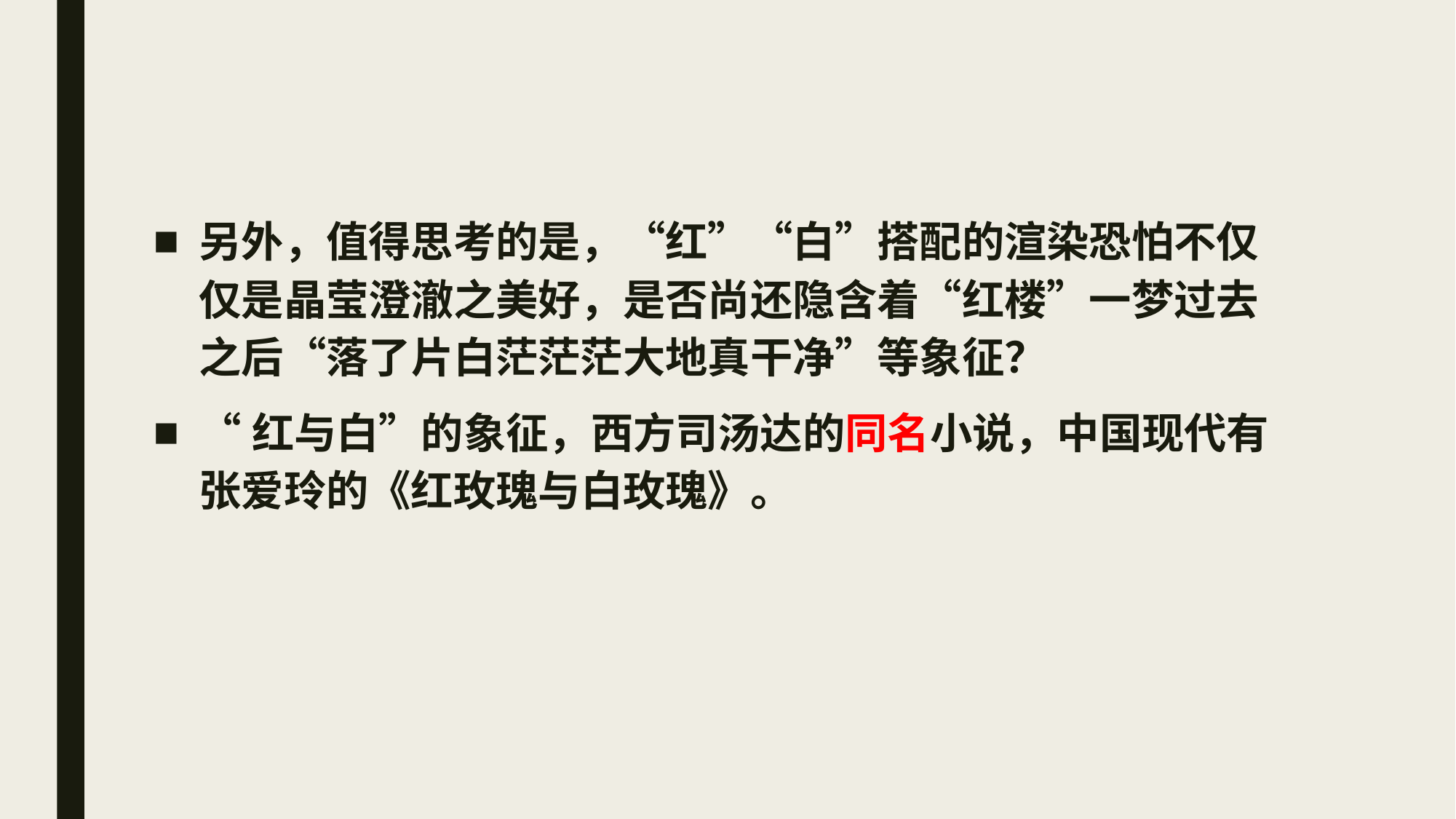

#
另外，值得思考的是，“红”“白”搭配的渲染恐怕不仅仅是晶莹澄澈之美好，是否尚还隐含着“红楼”一梦过去之后“落了片白茫茫茫大地真干净”等象征？
“红与白”的象征，西方司汤达的同名小说，中国现代有张爱玲的《红玫瑰与白玫瑰》。